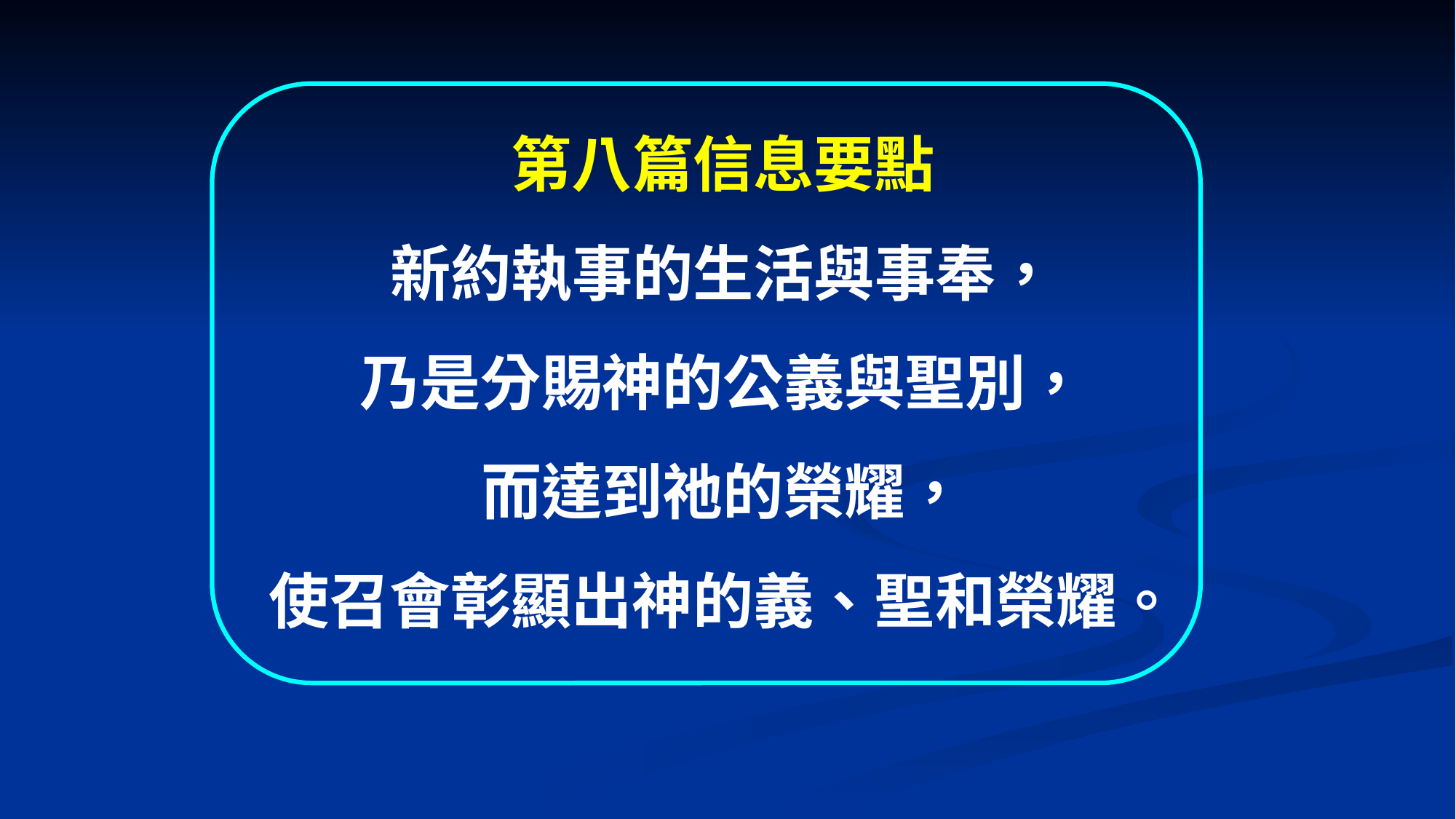

第八篇信息要點
新約執事的生活與事奉，
乃是分賜神的公義與聖別，
而達到祂的榮耀，
使召會彰顯出神的義、聖和榮耀。